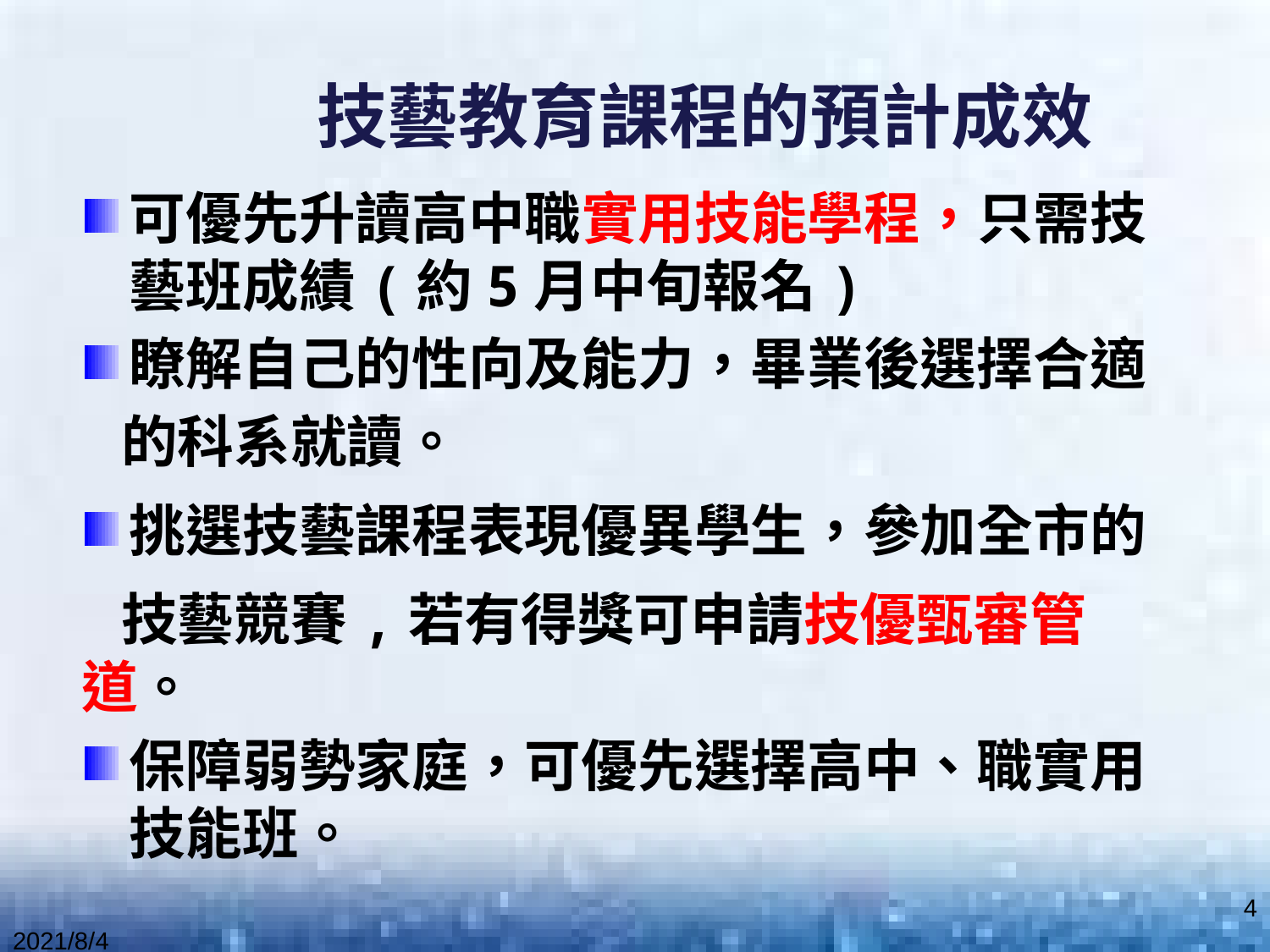

技藝教育課程的預計成效
可優先升讀高中職實用技能學程，只需技藝班成績(約5月中旬報名)
瞭解自己的性向及能力，畢業後選擇合適
  的科系就讀。
挑選技藝課程表現優異學生，參加全市的
  技藝競賽,若有得獎可申請技優甄審管道。
保障弱勢家庭，可優先選擇高中、職實用技能班。
4
2021/8/4